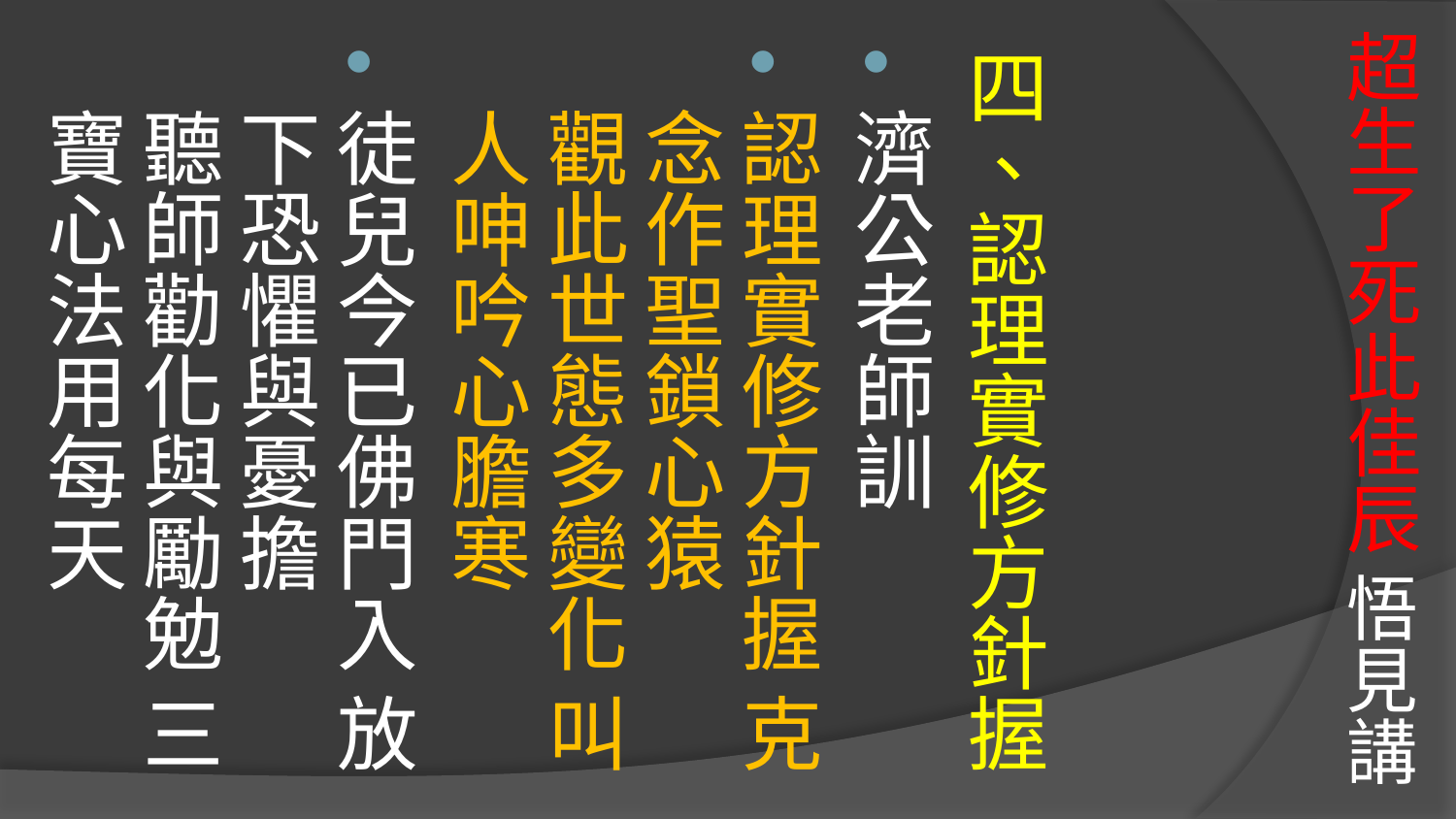

# 超生了死此佳辰 悟見講
四、認理實修方針握
濟公老師訓
認理實修方針握 克念作聖鎖心猿
觀此世態多變化 叫人呻吟心膽寒
徒兒今已佛門入 放下恐懼與憂擔
聽師勸化與勵勉 三寶心法用每天